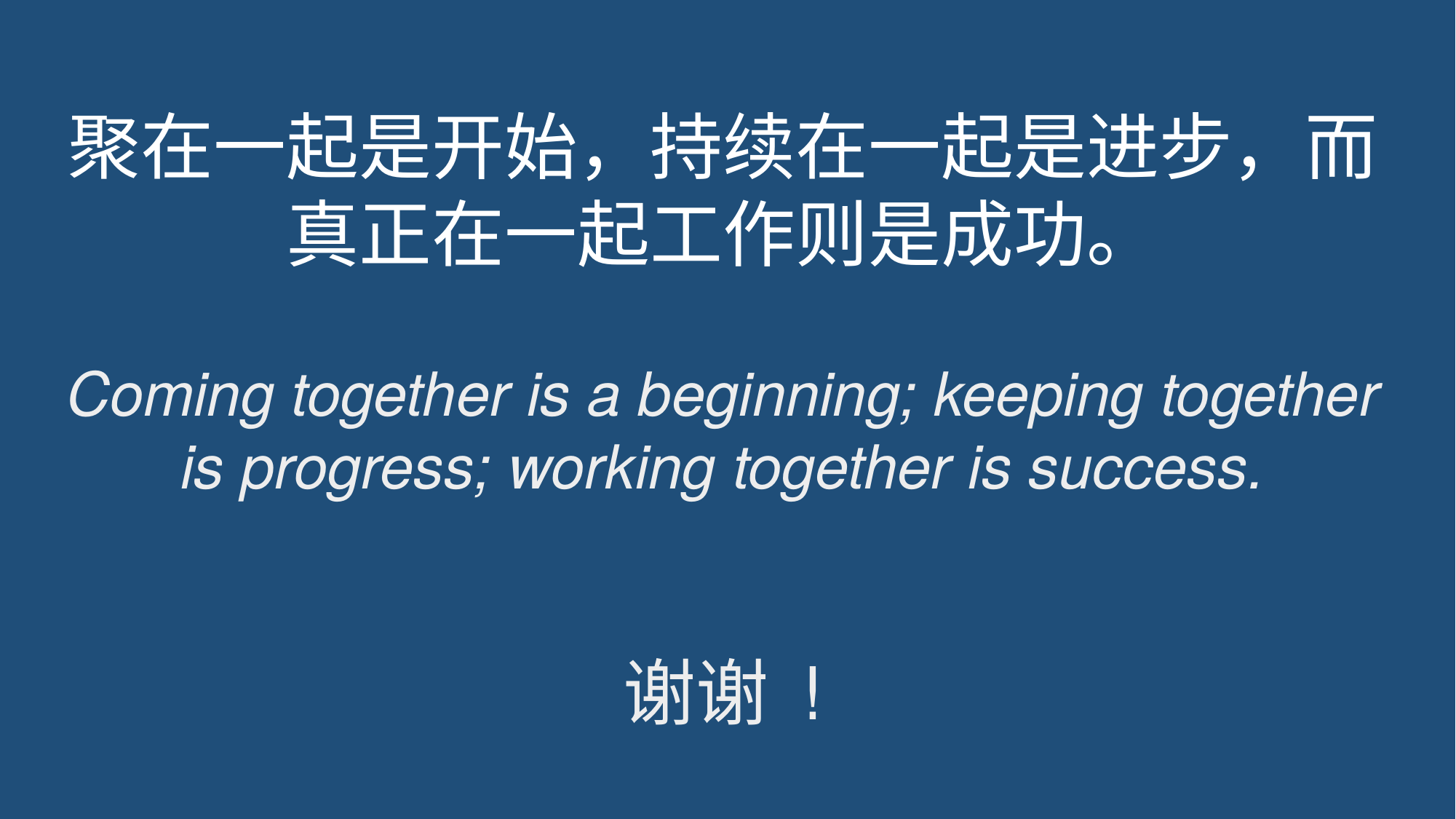

聚在一起是开始，持续在一起是进步，而真正在一起工作则是成功。

Coming together is a beginning; keeping together is progress; working together is success.

谢谢 !